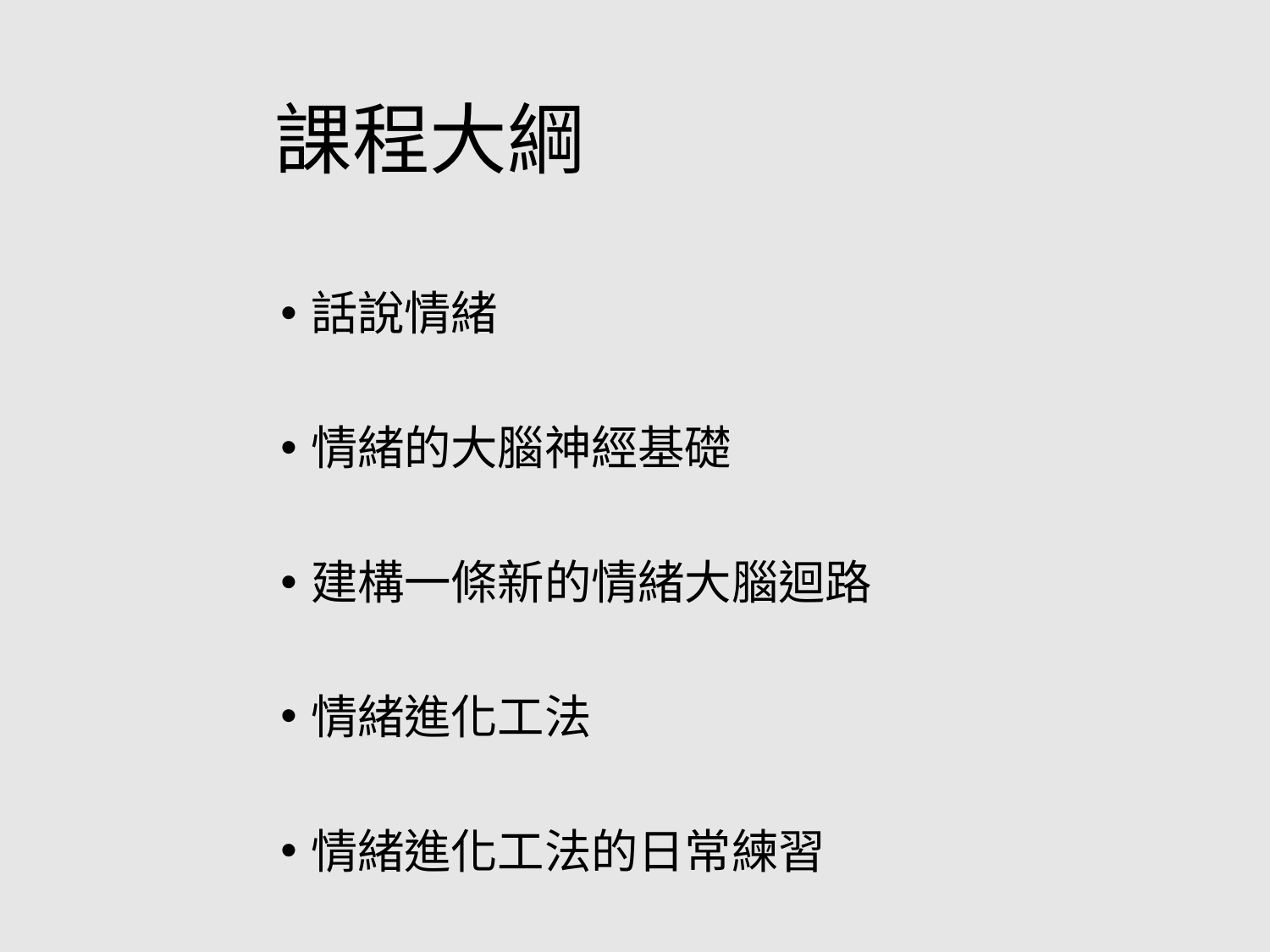

# 課程大綱
話說情緒

情緒的大腦神經基礎

建構一條新的情緒大腦迴路

情緒進化工法

情緒進化工法的日常練習